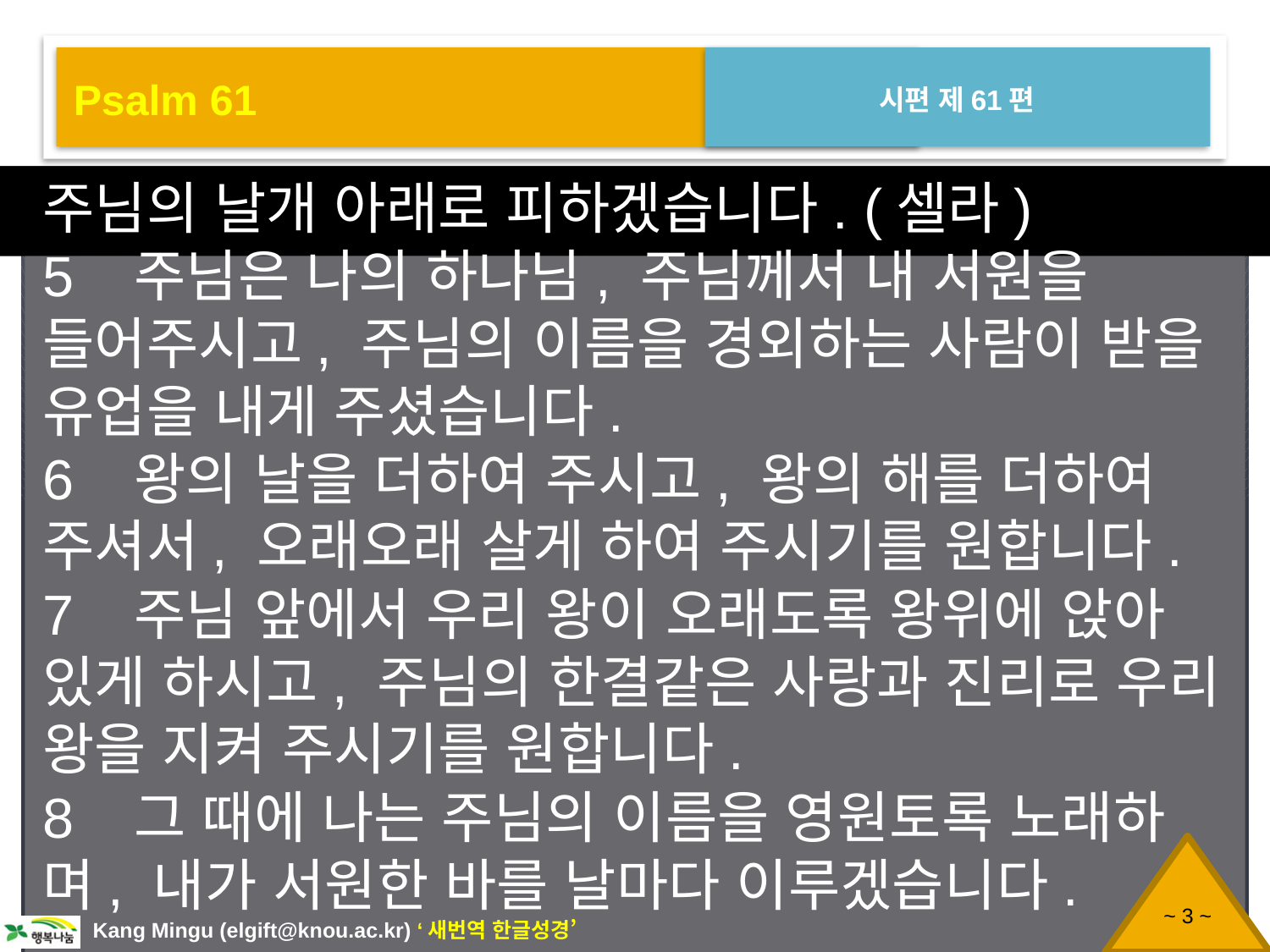

Psalm 61
시편 제61편
주님의 날개 아래로 피하겠습니다. (셀라)
5   주님은 나의 하나님, 주님께서 내 서원을 들어주시고, 주님의 이름을 경외하는 사람이 받을 유업을 내게 주셨습니다.
6   왕의 날을 더하여 주시고, 왕의 해를 더하여 주셔서, 오래오래 살게 하여 주시기를 원합니다.
7   주님 앞에서 우리 왕이 오래도록 왕위에 앉아 있게 하시고, 주님의 한결같은 사랑과 진리로 우리 왕을 지켜 주시기를 원합니다.
8   그 때에 나는 주님의 이름을 영원토록 노래하며, 내가 서원한 바를 날마다 이루겠습니다.